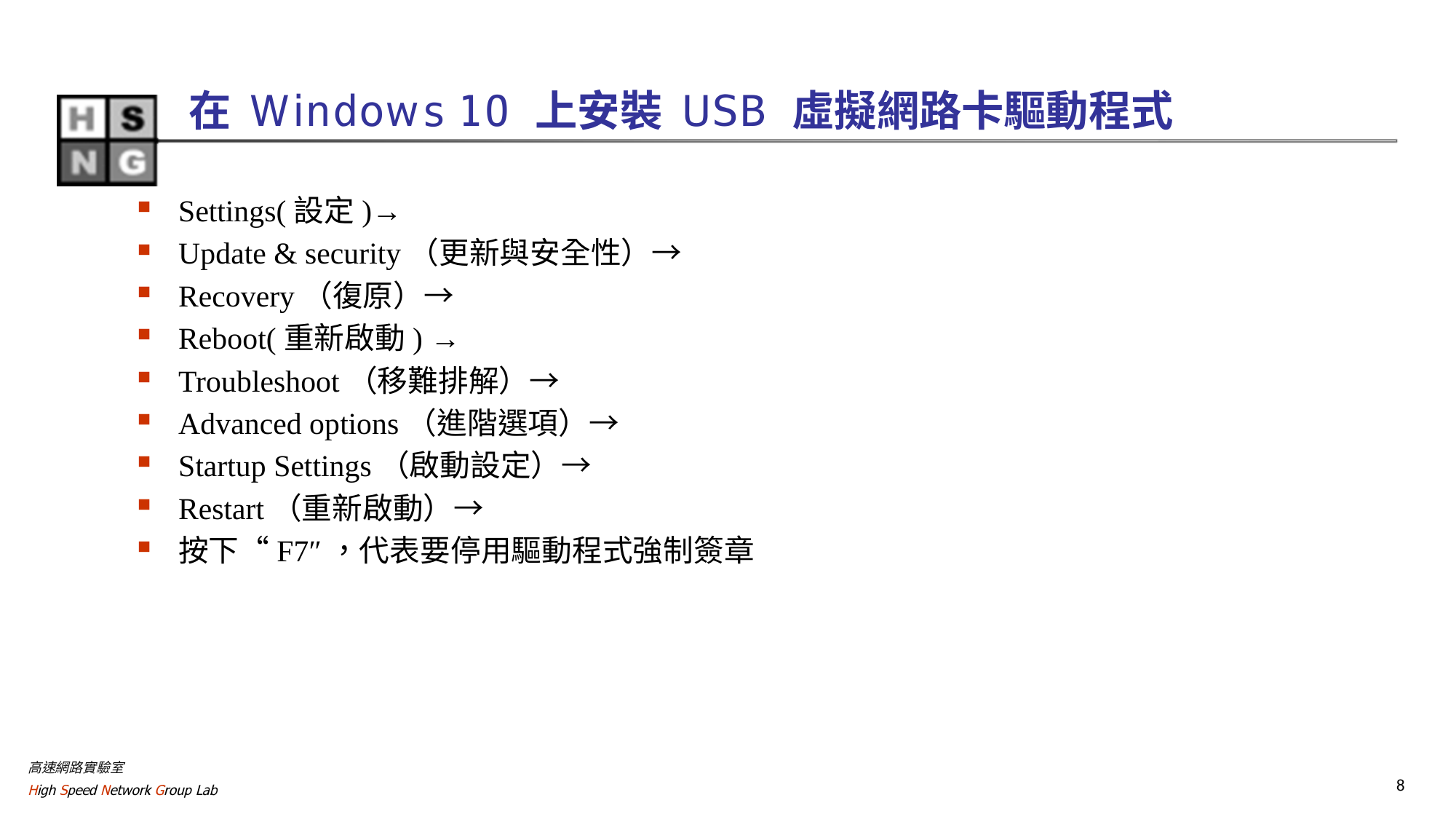

# 在 Windows 10 上安裝 USB 虛擬網路卡驅動程式
Settings(設定)→
Update & security（更新與安全性）→
Recovery（復原）→
Reboot(重新啟動) →
Troubleshoot（移難排解）→
Advanced options（進階選項）→
Startup Settings（啟動設定）→
Restart（重新啟動）→
按下“F7″，代表要停用驅動程式強制簽章